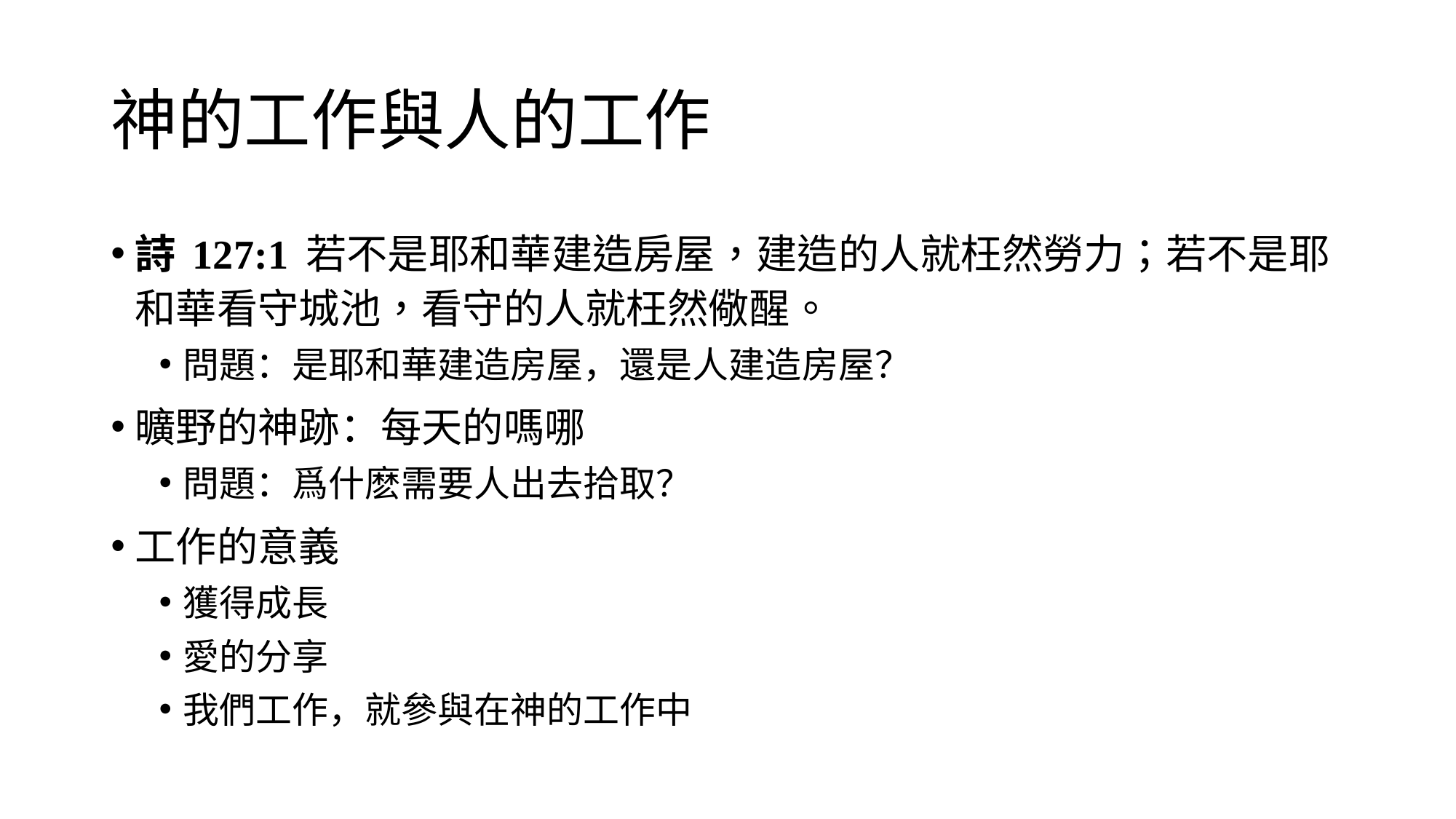

# 神的工作與人的工作
詩 127:1 若不是耶和華建造房屋，建造的人就枉然勞力；若不是耶和華看守城池，看守的人就枉然儆醒。
問題：是耶和華建造房屋，還是人建造房屋？
曠野的神跡：每天的嗎哪
問題：爲什麽需要人出去拾取？
工作的意義
獲得成長
愛的分享
我們工作，就參與在神的工作中